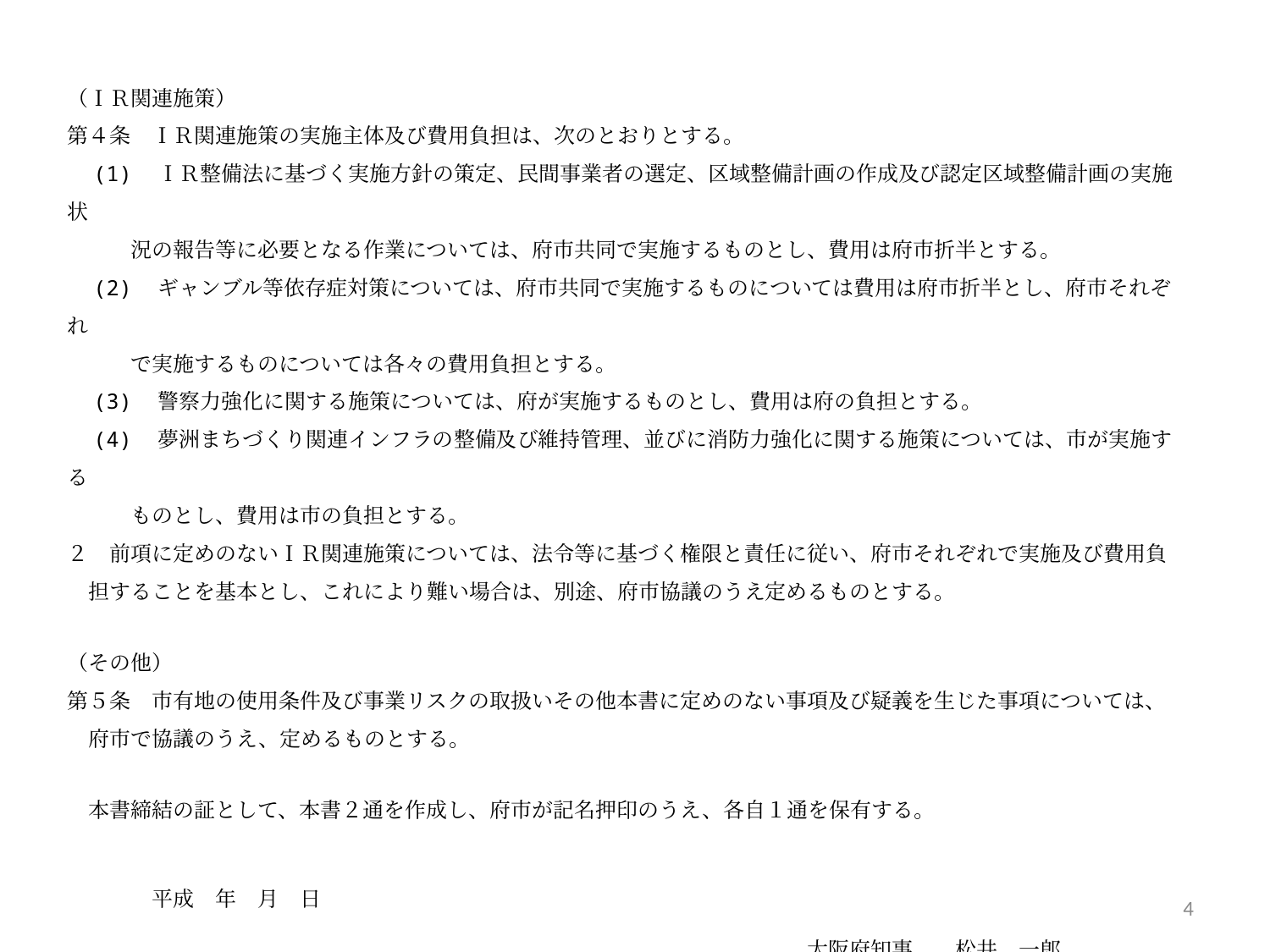

（ＩＲ関連施策）
第４条　ＩＲ関連施策の実施主体及び費用負担は、次のとおりとする。
　(1)　ＩＲ整備法に基づく実施方針の策定、民間事業者の選定、区域整備計画の作成及び認定区域整備計画の実施状
　　　況の報告等に必要となる作業については、府市共同で実施するものとし、費用は府市折半とする。
　(2)　ギャンブル等依存症対策については、府市共同で実施するものについては費用は府市折半とし、府市それぞれ
　　　で実施するものについては各々の費用負担とする。
　(3)　警察力強化に関する施策については、府が実施するものとし、費用は府の負担とする。
　(4)　夢洲まちづくり関連インフラの整備及び維持管理、並びに消防力強化に関する施策については、市が実施する
　　　ものとし、費用は市の負担とする。
２　前項に定めのないＩＲ関連施策については、法令等に基づく権限と責任に従い、府市それぞれで実施及び費用負
　担することを基本とし、これにより難い場合は、別途、府市協議のうえ定めるものとする。

（その他）
第５条　市有地の使用条件及び事業リスクの取扱いその他本書に定めのない事項及び疑義を生じた事項については、
　府市で協議のうえ、定めるものとする。

　本書締結の証として、本書２通を作成し、府市が記名押印のうえ、各自１通を保有する。

　　　　平成　年　月　日

　　　　　　　　　　　　　　　　　　　　　　　　　　　　　　　　　　　大阪府知事　　松井　一郎

　　　　　　　　　　　　　　　　　　　　　　　　　　　　　　　　　　　大阪市長　　　吉村　洋文
4